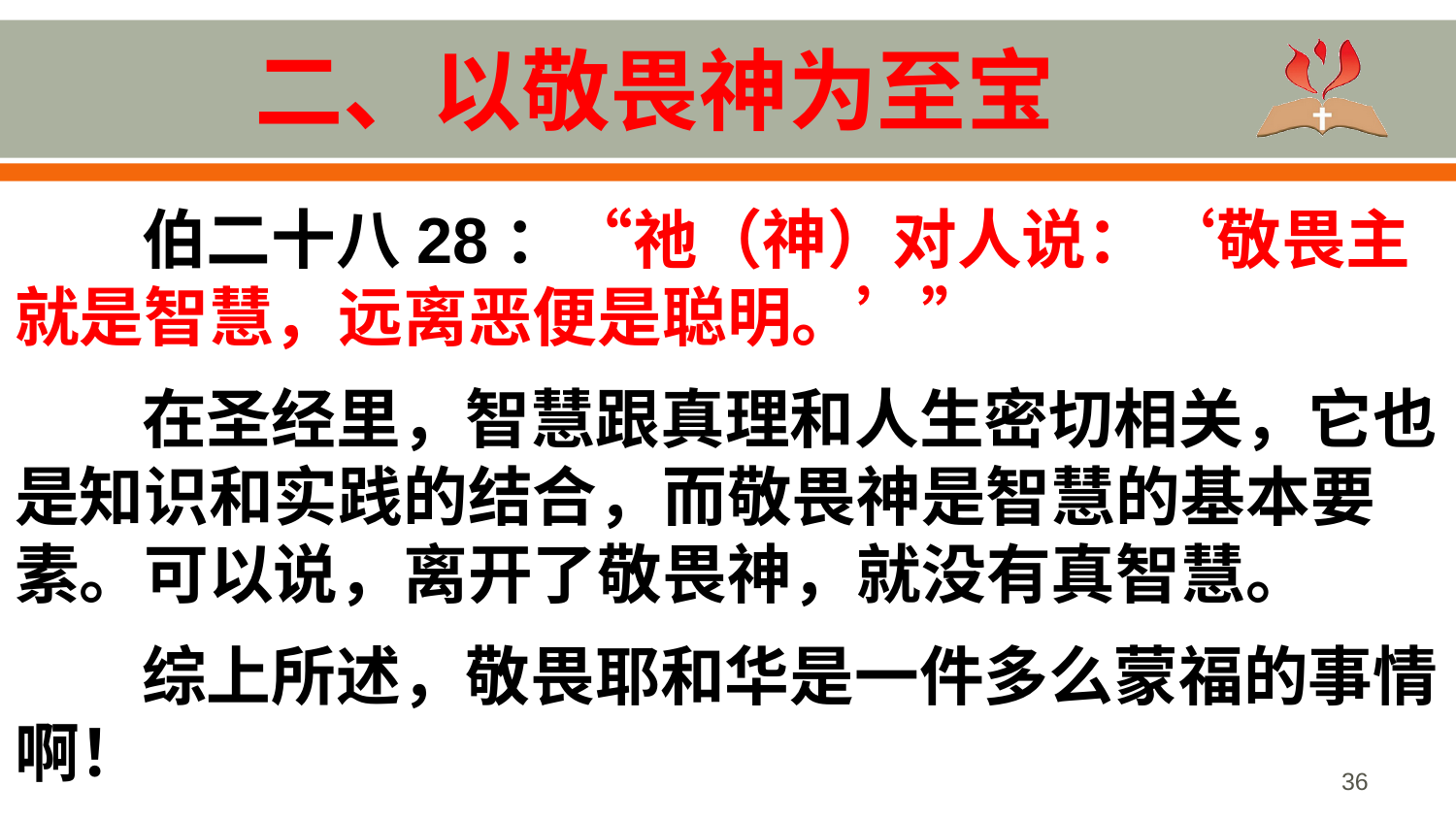

# 二、以敬畏神为至宝
伯二十八28：“祂（神）对人说：‘敬畏主就是智慧，远离恶便是聪明。’”
在圣经里，智慧跟真理和人生密切相关，它也是知识和实践的结合，而敬畏神是智慧的基本要素。可以说，离开了敬畏神，就没有真智慧。
综上所述，敬畏耶和华是一件多么蒙福的事情啊！

36